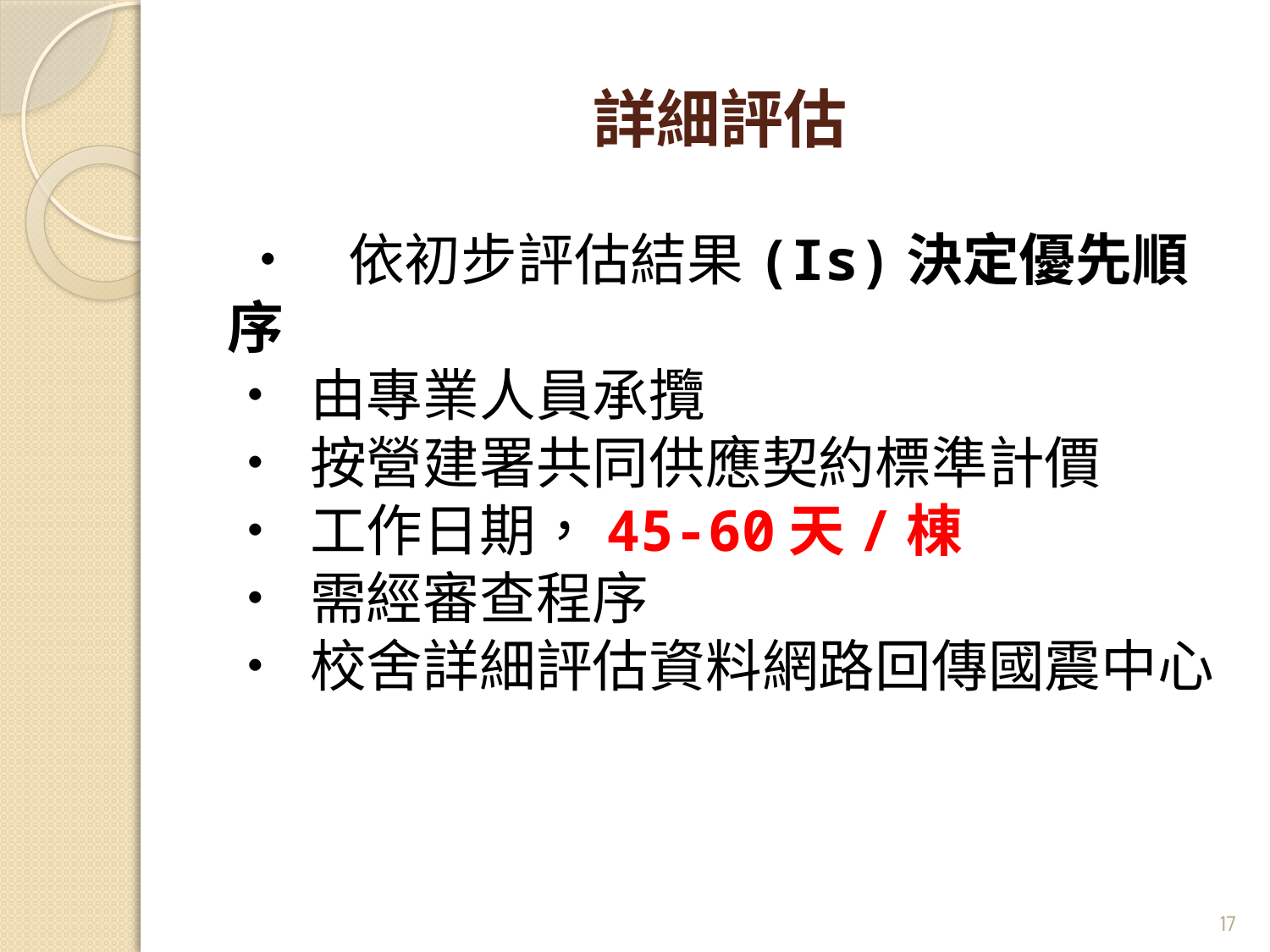

# 詳細評估
 •   依初步評估結果(Is)決定優先順序
• 由專業人員承攬
• 按營建署共同供應契約標準計價
• 工作日期，45-60天/棟
• 需經審查程序
• 校舍詳細評估資料網路回傳國震中心
17